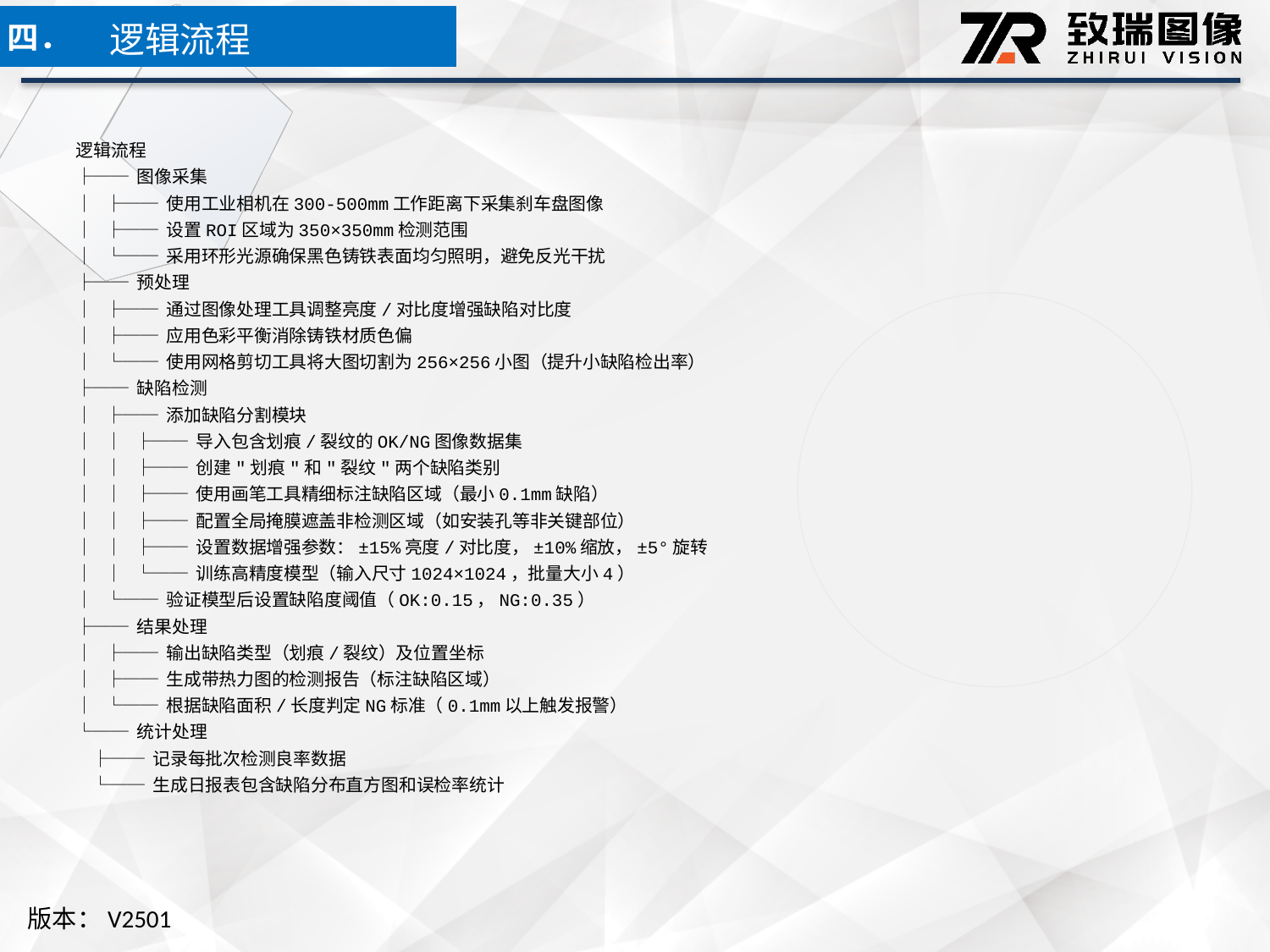

逻辑流程
四．

逻辑流程
├── 图像采集
│   ├── 使用工业相机在300-500mm工作距离下采集刹车盘图像
│   ├── 设置ROI区域为350×350mm检测范围
│   └── 采用环形光源确保黑色铸铁表面均匀照明，避免反光干扰
├── 预处理
│   ├── 通过图像处理工具调整亮度/对比度增强缺陷对比度
│   ├── 应用色彩平衡消除铸铁材质色偏
│   └── 使用网格剪切工具将大图切割为256×256小图（提升小缺陷检出率）
├── 缺陷检测
│   ├── 添加缺陷分割模块
│   │   ├── 导入包含划痕/裂纹的OK/NG图像数据集
│   │   ├── 创建"划痕"和"裂纹"两个缺陷类别
│   │   ├── 使用画笔工具精细标注缺陷区域（最小0.1mm缺陷）
│   │   ├── 配置全局掩膜遮盖非检测区域（如安装孔等非关键部位）
│   │   ├── 设置数据增强参数：±15%亮度/对比度，±10%缩放，±5°旋转
│   │   └── 训练高精度模型（输入尺寸1024×1024，批量大小4）
│   └── 验证模型后设置缺陷度阈值（OK:0.15，NG:0.35）
├── 结果处理
│   ├── 输出缺陷类型（划痕/裂纹）及位置坐标
│   ├── 生成带热力图的检测报告（标注缺陷区域）
│   └── 根据缺陷面积/长度判定NG标准（0.1mm以上触发报警）
└── 统计处理
    ├── 记录每批次检测良率数据
    └── 生成日报表包含缺陷分布直方图和误检率统计